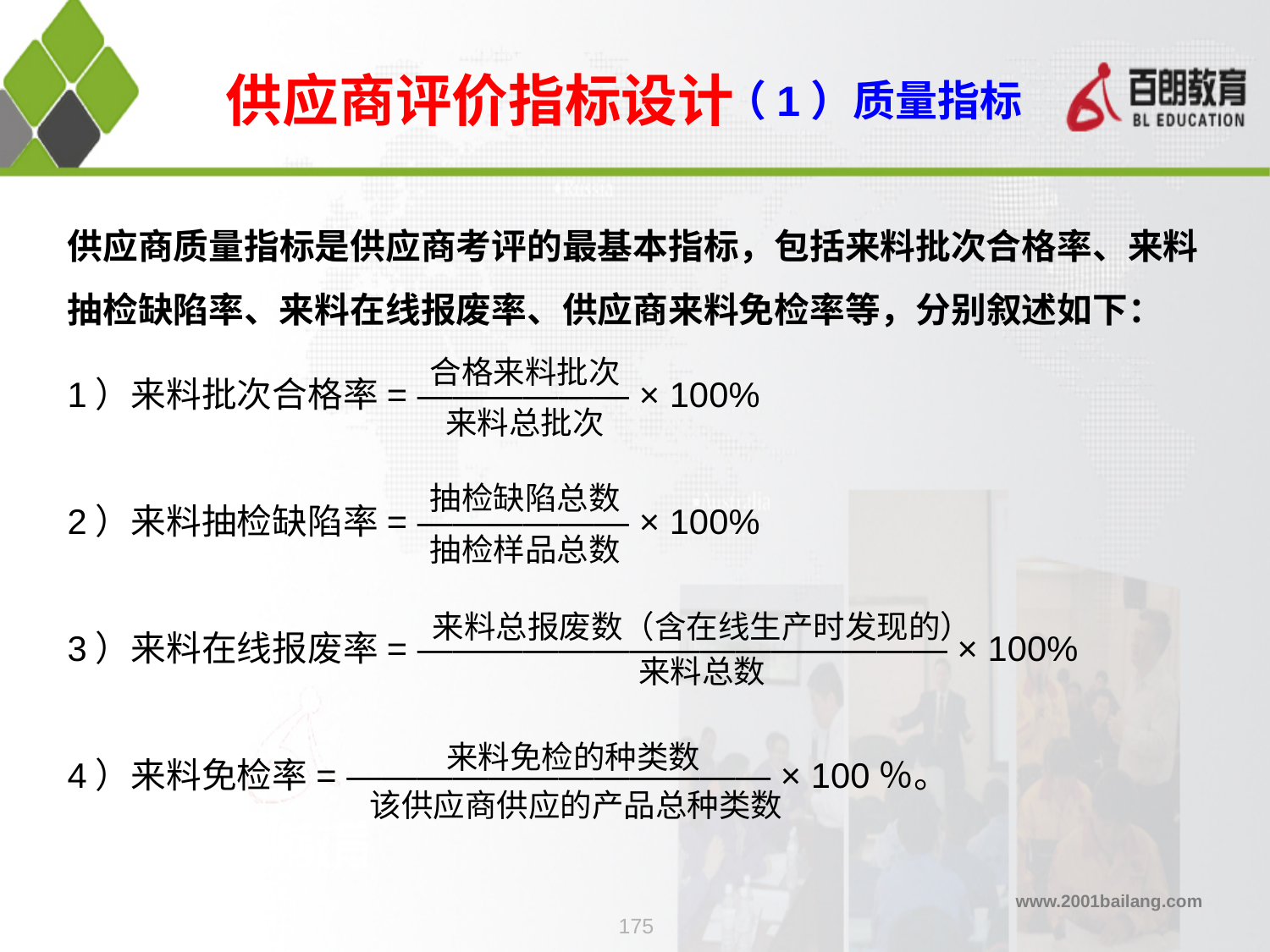

供应商评价指标设计
（1）质量指标
供应商质量指标是供应商考评的最基本指标，包括来料批次合格率、来料抽检缺陷率、来料在线报废率、供应商来料免检率等，分别叙述如下：

1）来料批次合格率= —————— × 100%

2）来料抽检缺陷率= —————— × 100%

3）来料在线报废率= ——————————————— × 100%

4）来料免检率= ———————————— × 100％。

合格来料批次
来料总批次
抽检缺陷总数
抽检样品总数
来料总报废数（含在线生产时发现的）
来料总数
来料免检的种类数
该供应商供应的产品总种类数
175